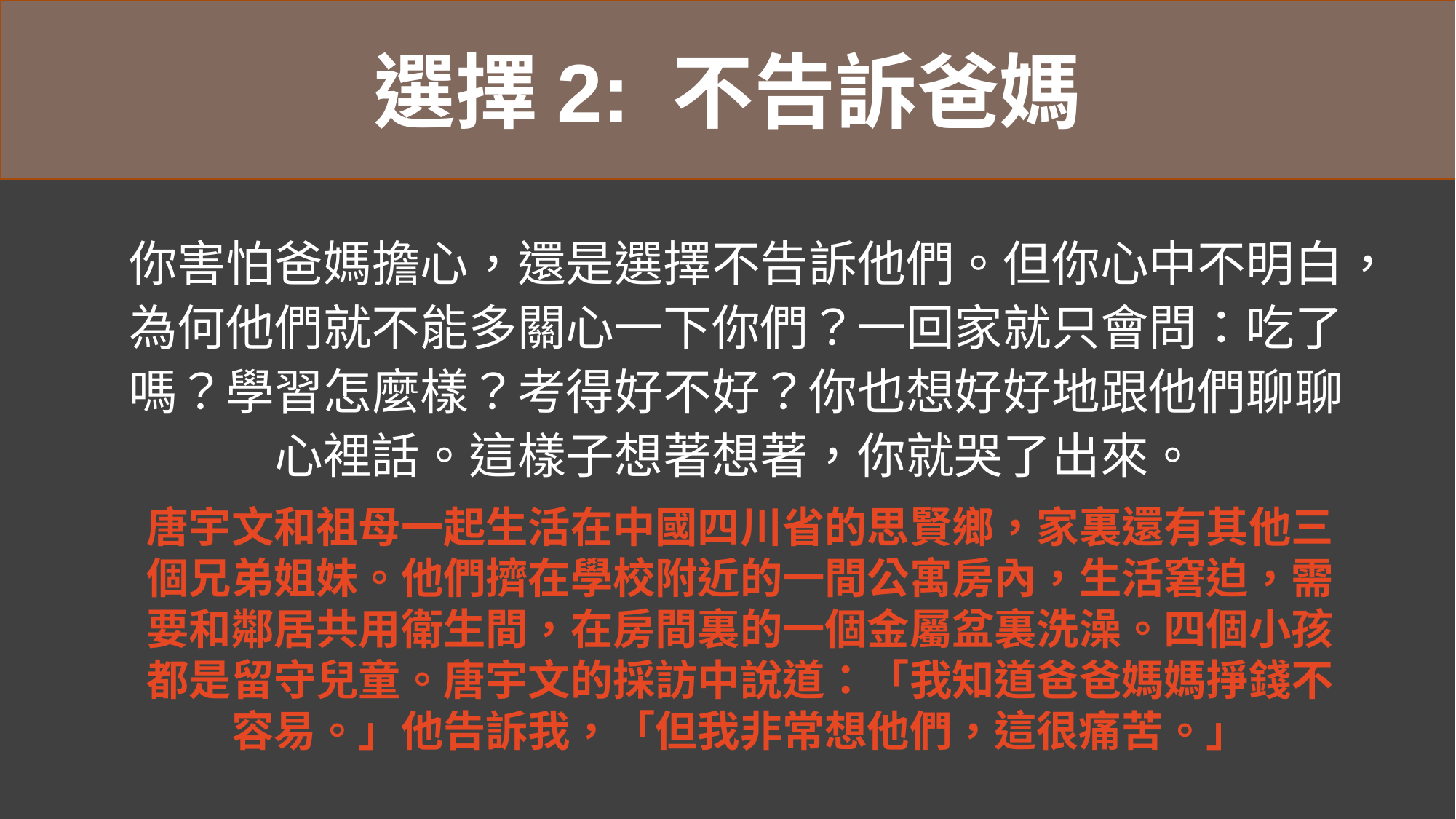

選擇2: 不告訴爸媽
你害怕爸媽擔心，還是選擇不告訴他們。但你心中不明白，為何他們就不能多關心一下你們？一回家就只會問：吃了嗎？學習怎麼樣？考得好不好？你也想好好地跟他們聊聊心裡話。這樣子想著想著，你就哭了出來。
唐宇文和祖母一起生活在中國四川省的思賢鄉，家裏還有其他三個兄弟姐妹。他們擠在學校附近的一間公寓房內，生活窘迫，需要和鄰居共用衛生間，在房間裏的一個金屬盆裏洗澡。四個小孩都是留守兒童。唐宇文的採訪中說道：「我知道爸爸媽媽掙錢不容易。」他告訴我，「但我非常想他們，這很痛苦。」